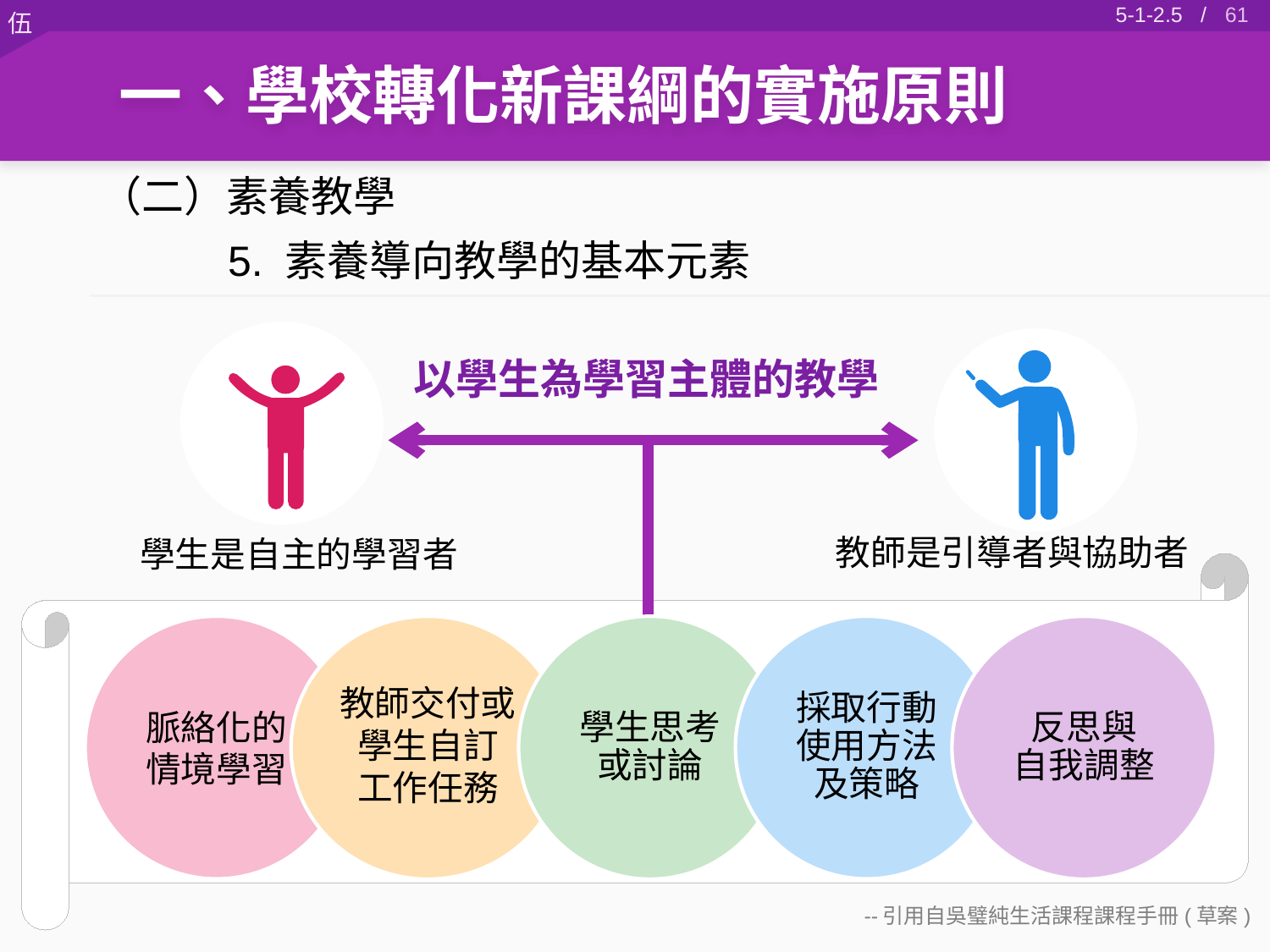

61
5-1-2.5   /
一、學校轉化新課綱的實施原則
（二）素養教學
5. 素養導向教學的基本元素

學生是自主的學習者

教師是引導者與協助者

以學生為學習主體的教學
脈絡化的
情境學習

學生思考
或討論
採取行動
使用方法及策略
反思與
自我調整
教師交付或
學生自訂
工作任務
--引用自吳璧純生活課程課程手冊(草案)